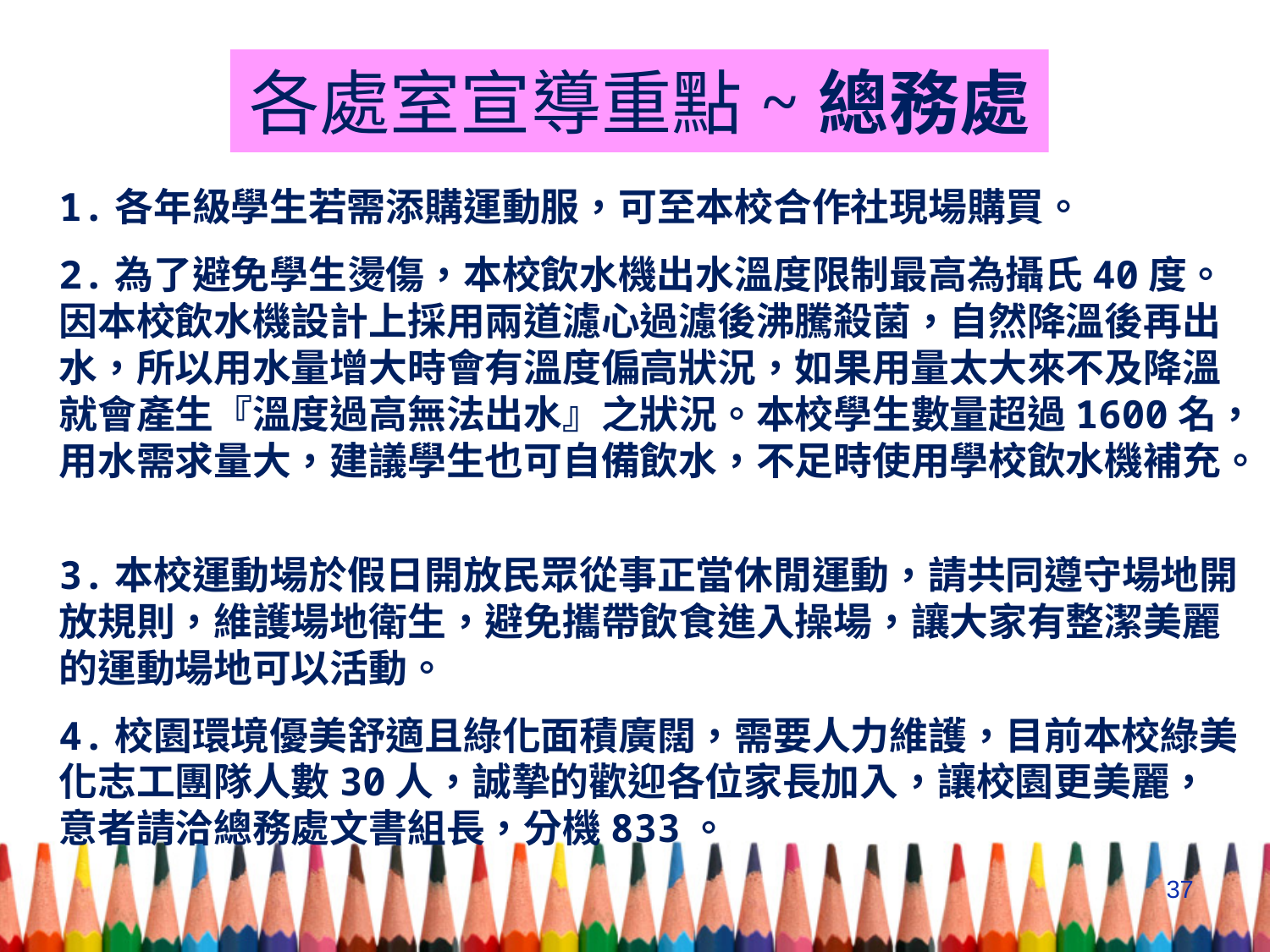

# 各處室宣導重點~總務處
1.各年級學生若需添購運動服，可至本校合作社現場購買。
2.為了避免學生燙傷，本校飲水機出水溫度限制最高為攝氏40度。因本校飲水機設計上採用兩道濾心過濾後沸騰殺菌，自然降溫後再出水，所以用水量增大時會有溫度偏高狀況，如果用量太大來不及降溫就會產生『溫度過高無法出水』之狀況。本校學生數量超過1600名，用水需求量大，建議學生也可自備飲水，不足時使用學校飲水機補充。
3.本校運動場於假日開放民眾從事正當休閒運動，請共同遵守場地開放規則，維護場地衛生，避免攜帶飲食進入操場，讓大家有整潔美麗的運動場地可以活動。
4.校園環境優美舒適且綠化面積廣闊，需要人力維護，目前本校綠美化志工團隊人數30人，誠摯的歡迎各位家長加入，讓校園更美麗，意者請洽總務處文書組長，分機833。
37